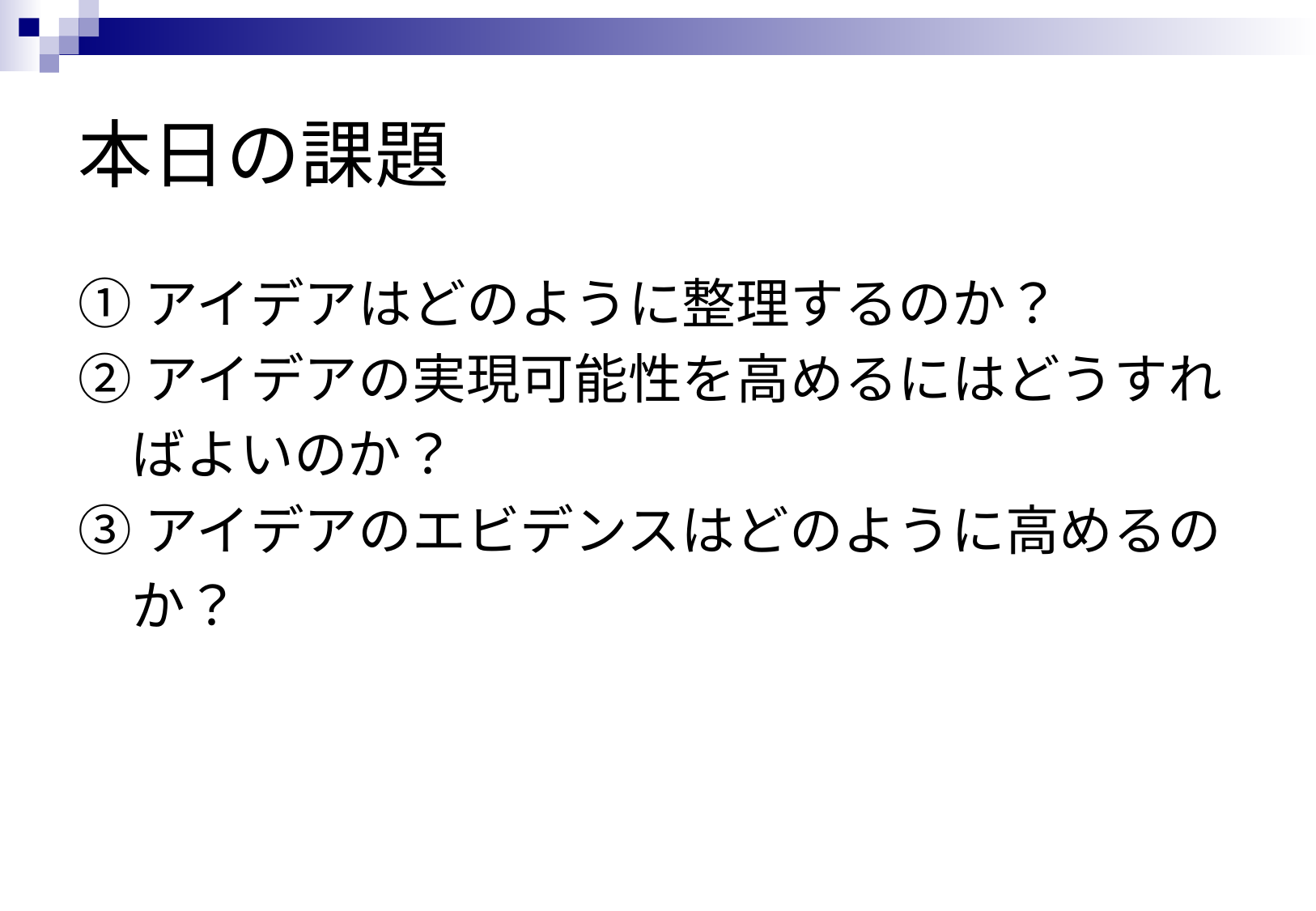

# 本日の課題
①アイデアはどのように整理するのか？
②アイデアの実現可能性を高めるにはどうすれ
　ばよいのか？
③アイデアのエビデンスはどのように高めるの
　か？